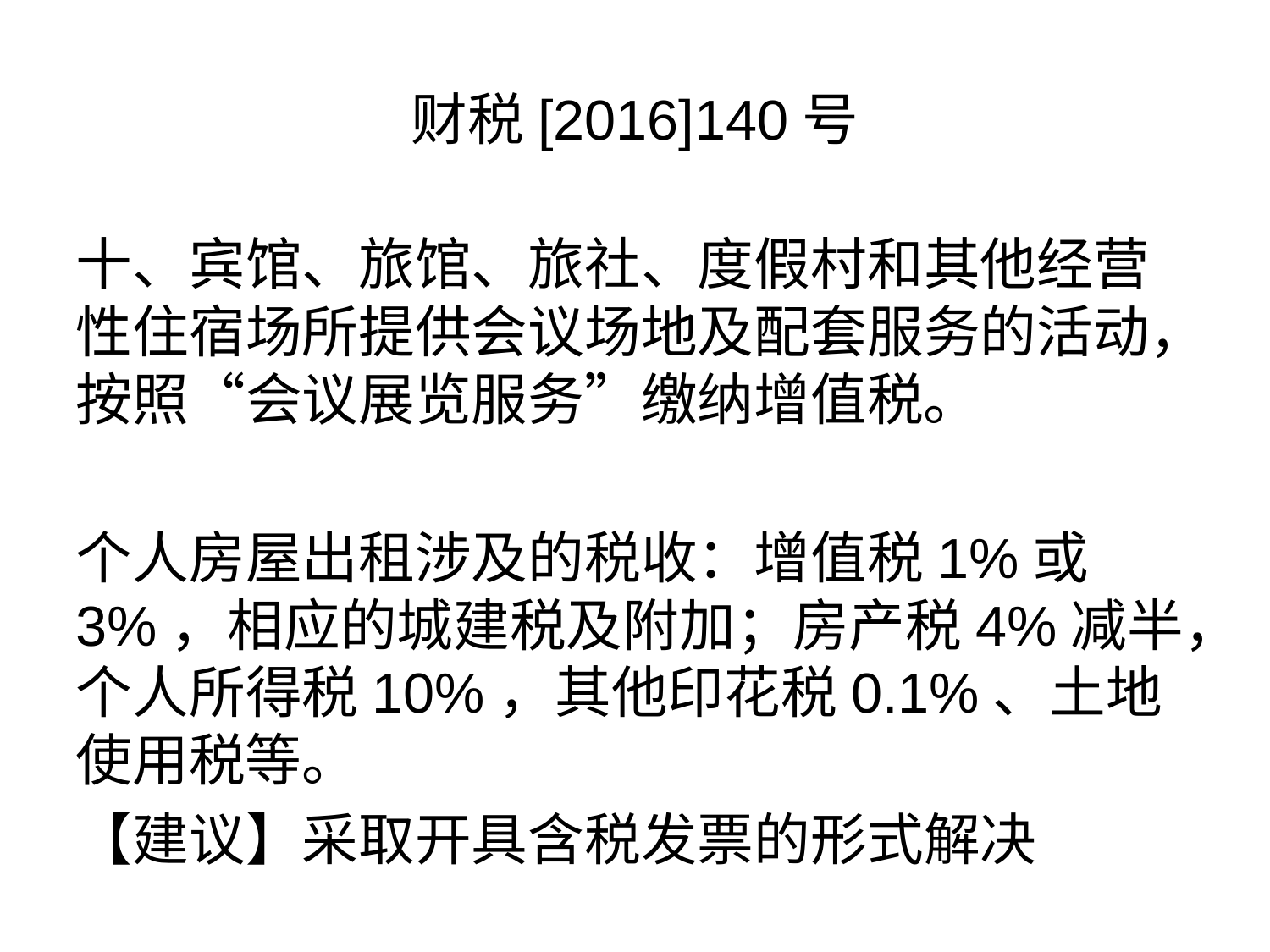

# 财税[2016]140号
十、宾馆、旅馆、旅社、度假村和其他经营性住宿场所提供会议场地及配套服务的活动，按照“会议展览服务”缴纳增值税。

个人房屋出租涉及的税收：增值税1%或3%，相应的城建税及附加；房产税4%减半，个人所得税10%，其他印花税0.1%、土地使用税等。
【建议】采取开具含税发票的形式解决